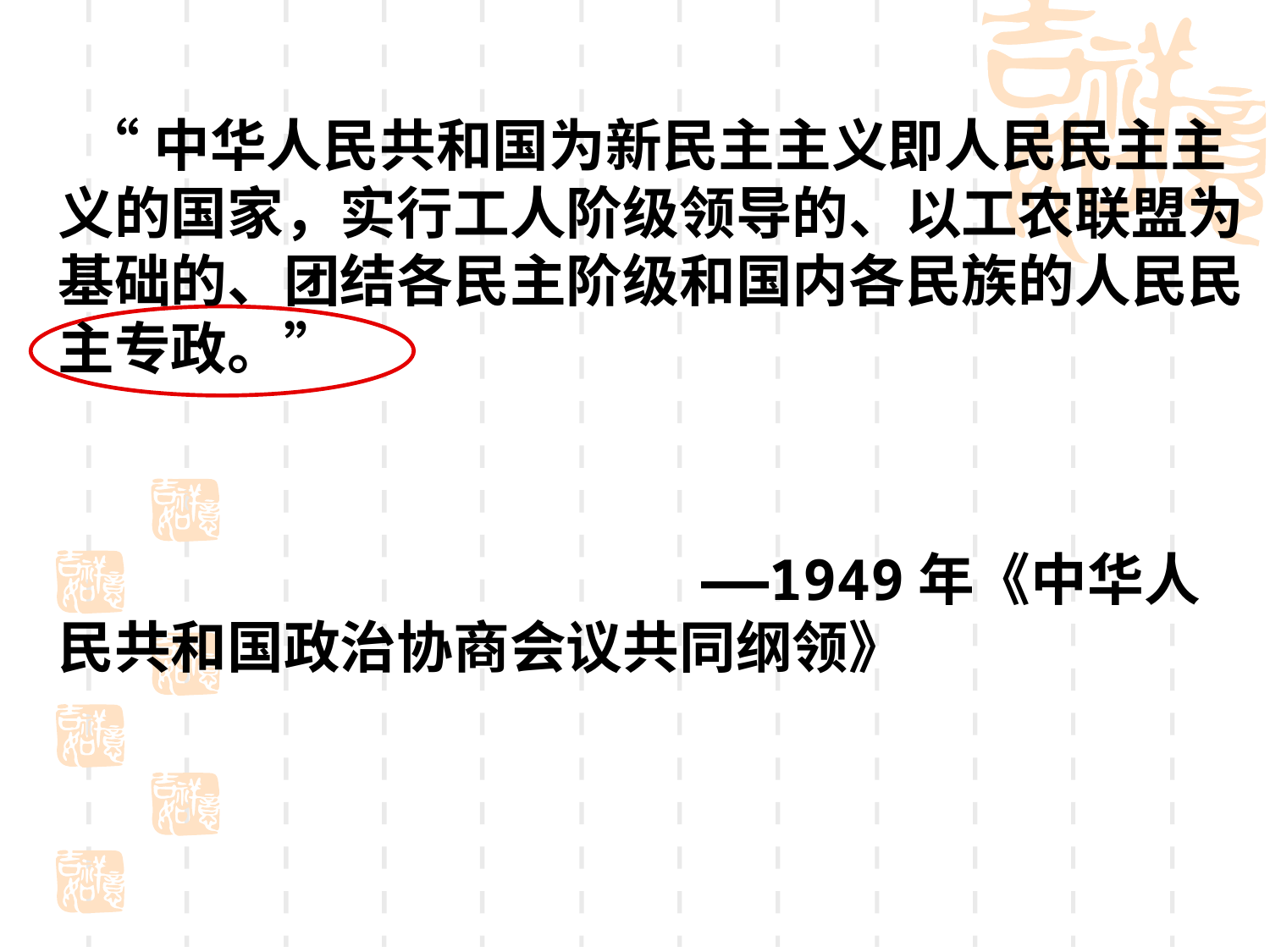

“中华人民共和国为新民主主义即人民民主主义的国家，实行工人阶级领导的、以工农联盟为基础的、团结各民主阶级和国内各民族的人民民主专政。”
                                                                                           ——1949年《中华人民共和国政治协商会议共同纲领》